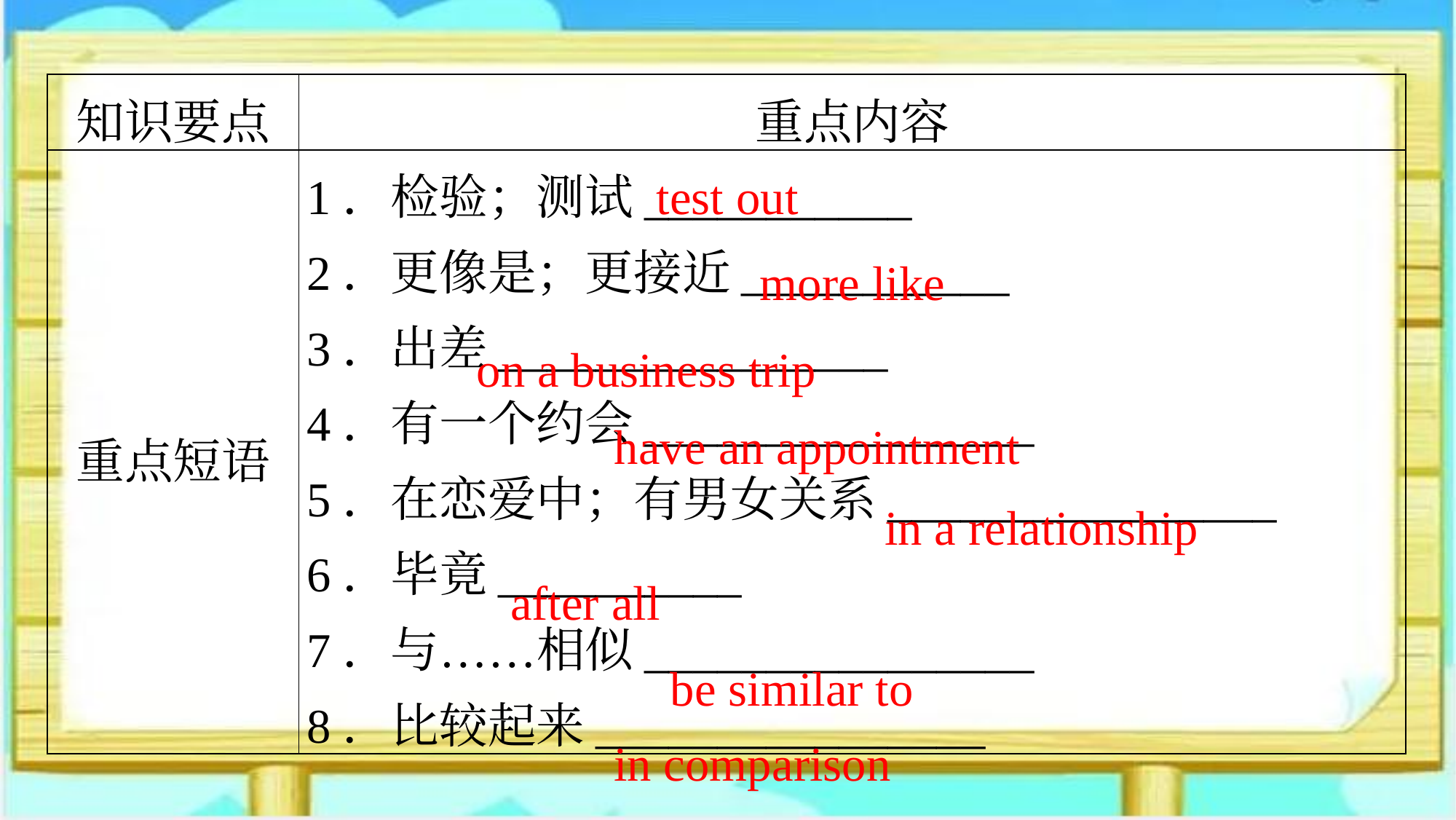

| 知识要点 | 重点内容 |
| --- | --- |
| 重点短语 | 1．检验；测试\_\_\_\_\_\_\_\_\_\_\_　　 2．更像是；更接近\_\_\_\_\_\_\_\_\_\_\_ 3．出差\_\_\_\_\_\_\_\_\_\_\_\_\_\_\_\_ 4．有一个约会\_\_\_\_\_\_\_\_\_\_\_\_\_\_\_\_ 5．在恋爱中；有男女关系\_\_\_\_\_\_\_\_\_\_\_\_\_\_\_\_ 6．毕竟\_\_\_\_\_\_\_\_\_\_ 7．与……相似\_\_\_\_\_\_\_\_\_\_\_\_\_\_\_\_ 8．比较起来\_\_\_\_\_\_\_\_\_\_\_\_\_\_\_\_ |
test out
more like
on a business trip
have an appointment
in a relationship
after all
be similar to
in comparison